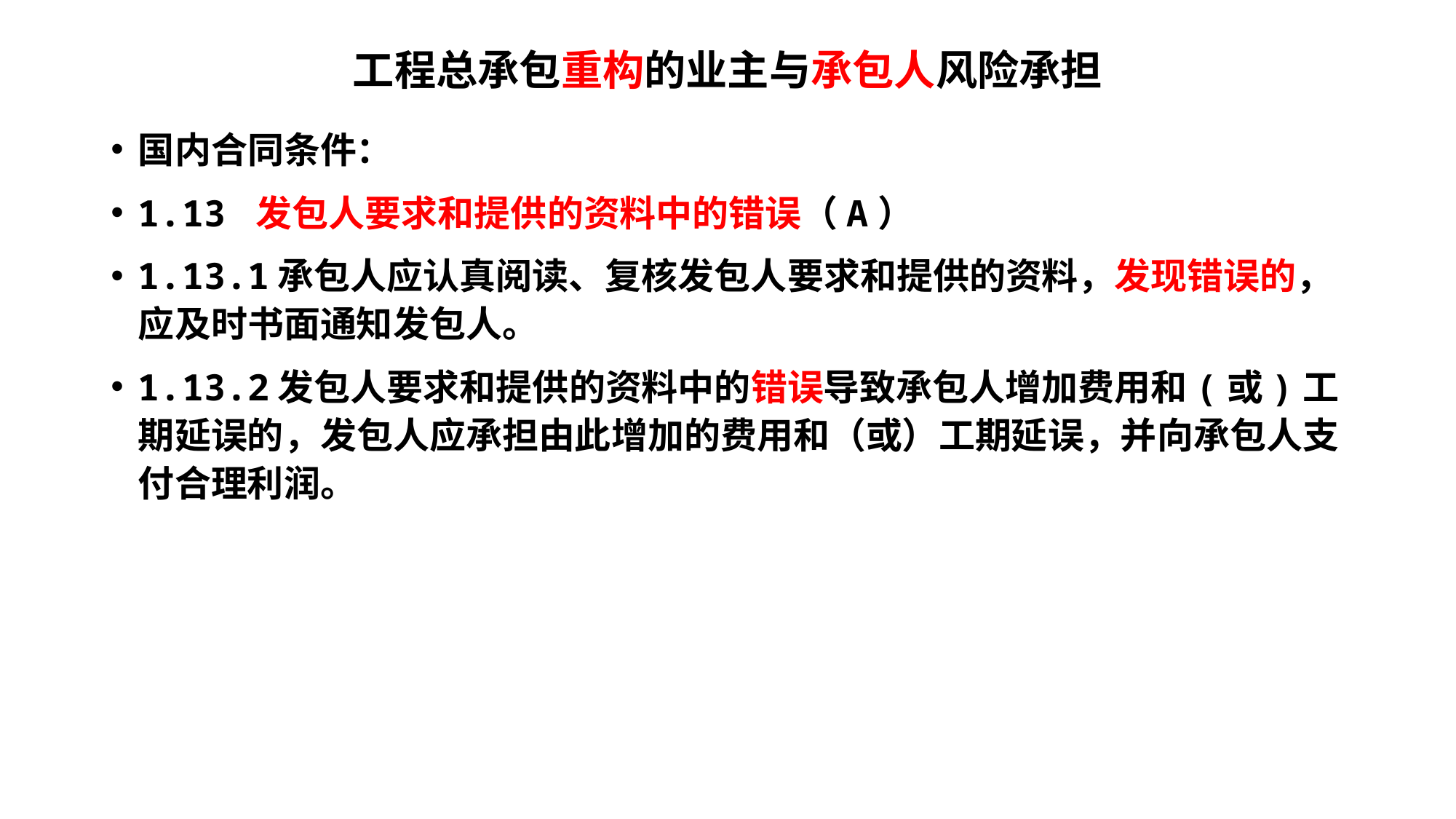

# 工程总承包重构的业主与承包人风险承担
国内合同条件：
1.13 发包人要求和提供的资料中的错误（A）
1.13.1承包人应认真阅读、复核发包人要求和提供的资料，发现错误的，应及时书面通知发包人。
1.13.2发包人要求和提供的资料中的错误导致承包人增加费用和(或)工期延误的，发包人应承担由此增加的费用和（或）工期延误，并向承包人支付合理利润。